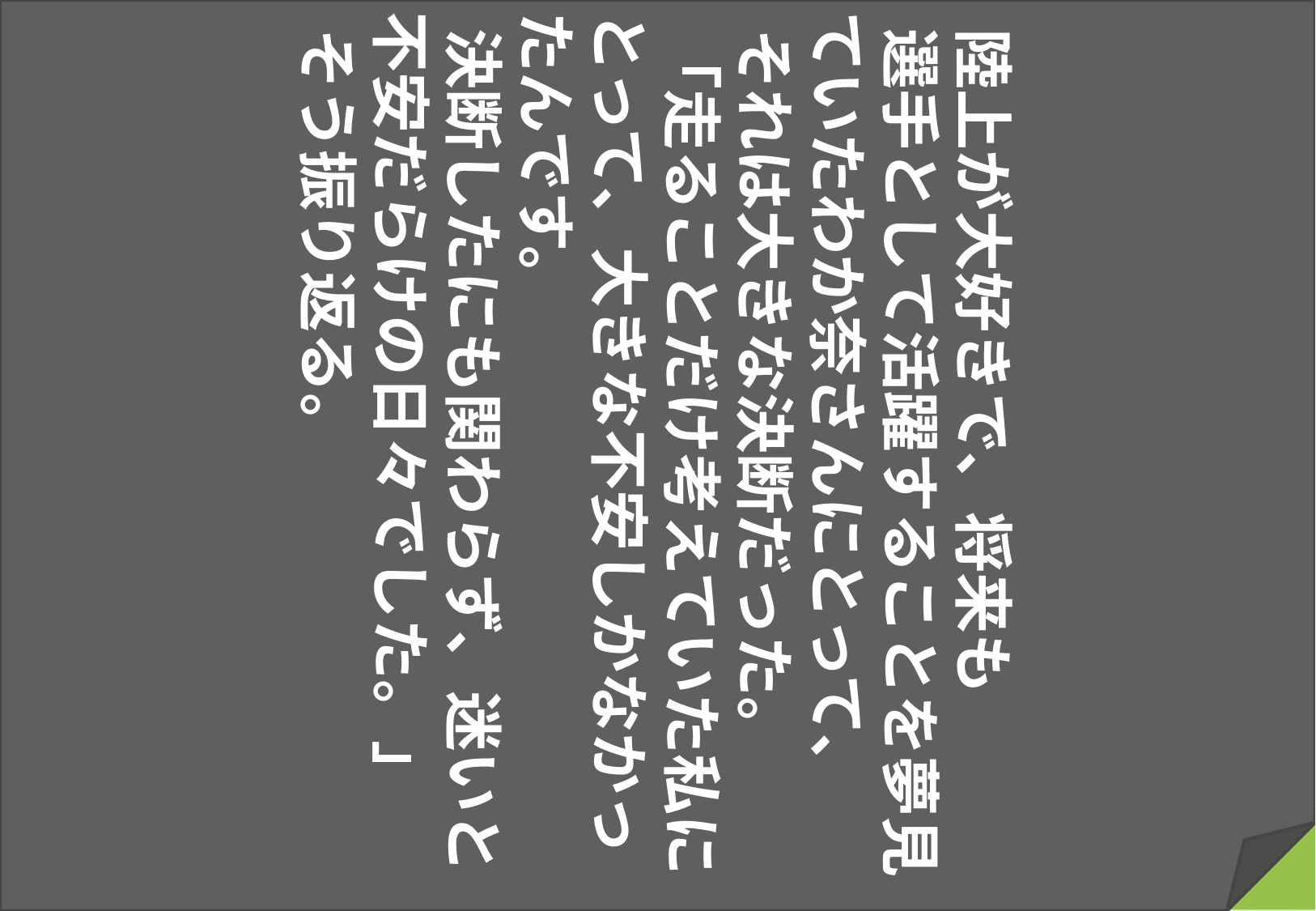

陸上が大好きで、将来も
選手として活躍することを夢見ていたわか奈さんにとって、
それは大きな決断だった。
「走ることだけ考えていた私にとって、大きな不安しかなかったんです。
決断したにも関わらず、迷いと不安だらけの日々でした。」
そう振り返る。